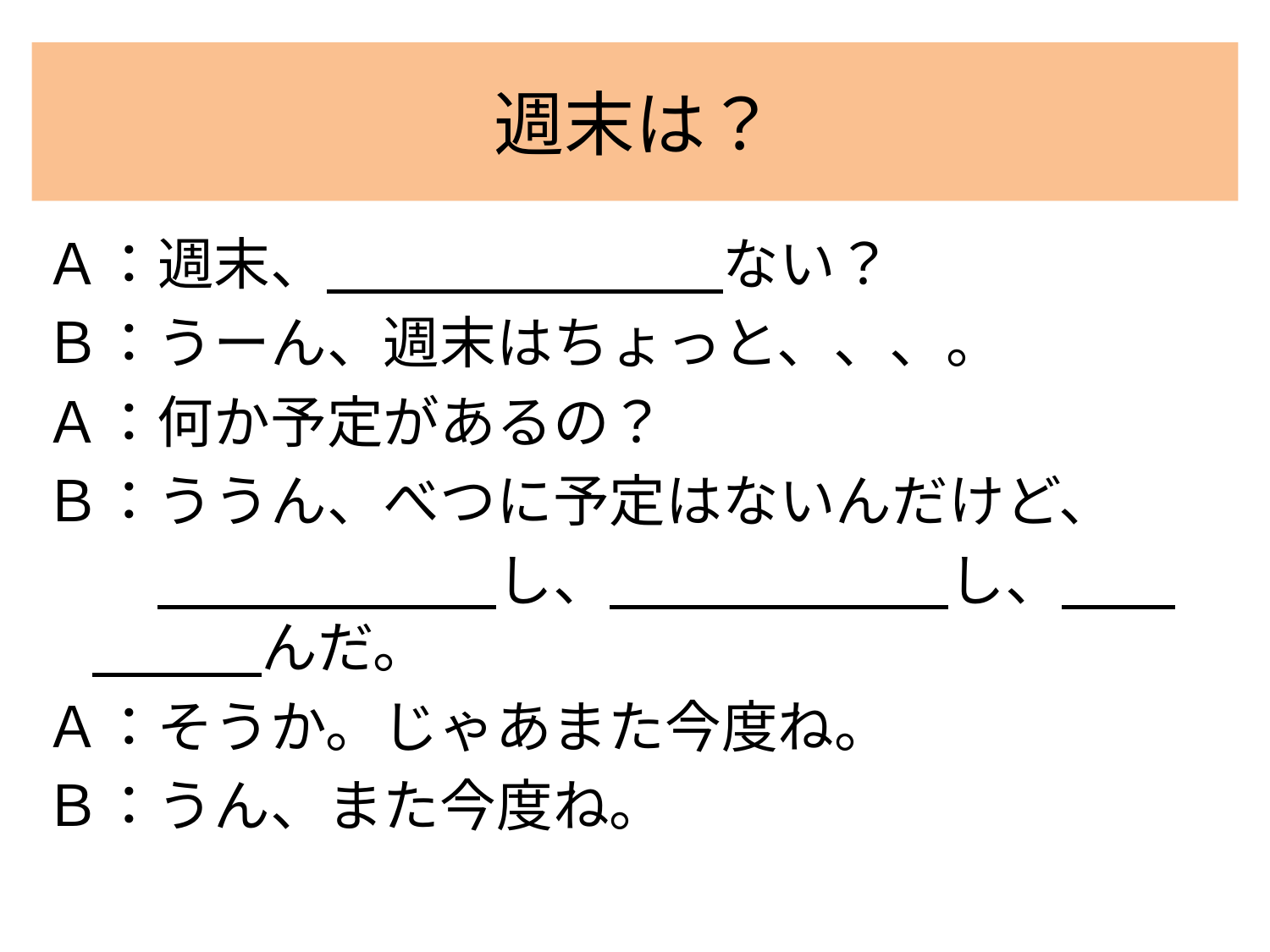

# 週末は？
Ａ：週末、　　　　　　　ない？
Ｂ：うーん、週末はちょっと、、、。
Ａ：何か予定があるの？
Ｂ：ううん、べつに予定はないんだけど、
　　　　　　　　し、　　　　　　し、　　　　　んだ。
Ａ：そうか。じゃあまた今度ね。
Ｂ：うん、また今度ね。